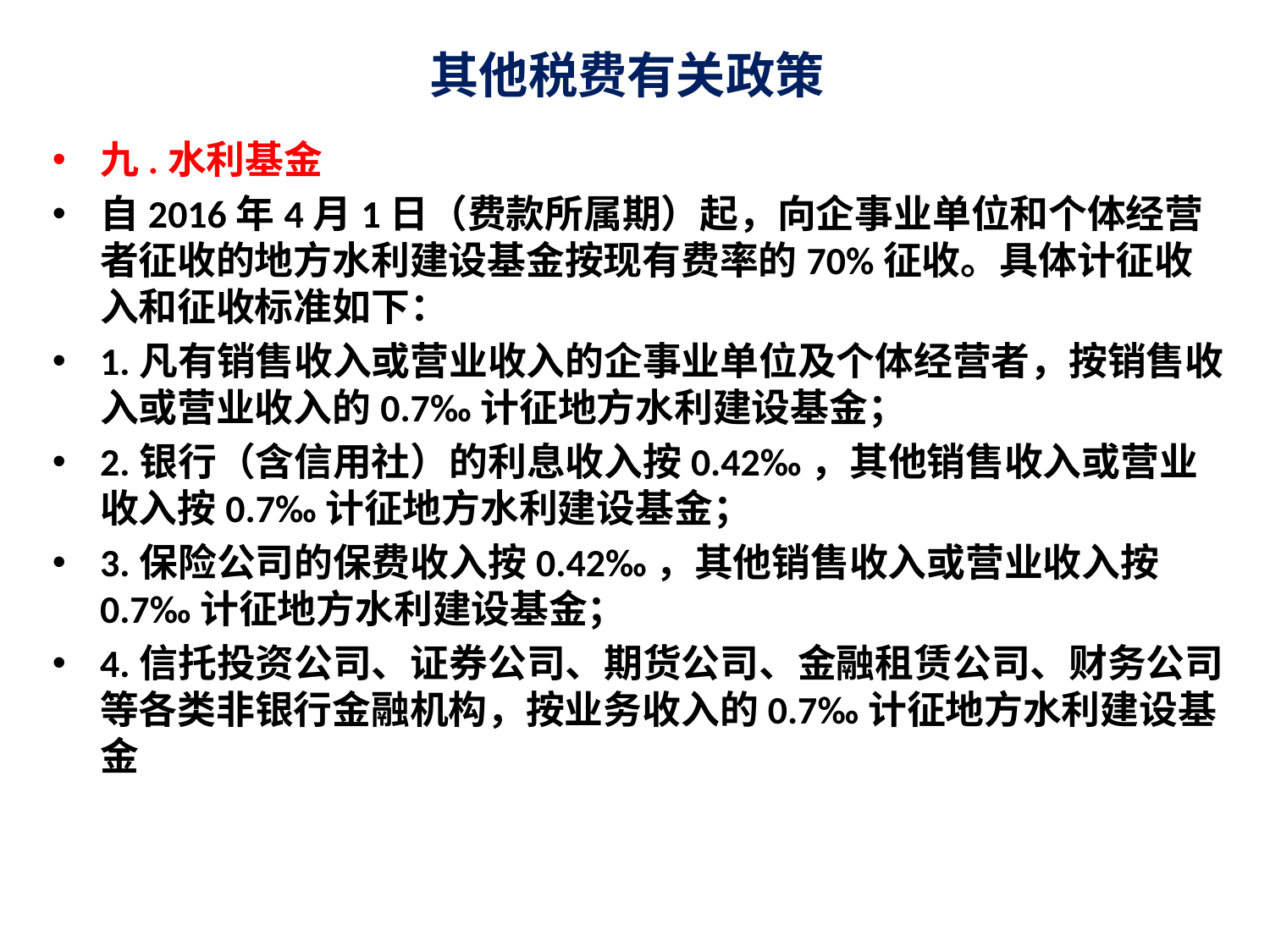

# 其他税费有关政策
九.水利基金
自2016年4月1日（费款所属期）起，向企事业单位和个体经营者征收的地方水利建设基金按现有费率的70%征收。具体计征收入和征收标准如下：
1.凡有销售收入或营业收入的企事业单位及个体经营者，按销售收入或营业收入的0.7‰计征地方水利建设基金；
2.银行（含信用社）的利息收入按0.42‰，其他销售收入或营业收入按0.7‰计征地方水利建设基金；
3.保险公司的保费收入按0.42‰，其他销售收入或营业收入按0.7‰计征地方水利建设基金；
4.信托投资公司、证券公司、期货公司、金融租赁公司、财务公司等各类非银行金融机构，按业务收入的0.7‰计征地方水利建设基金